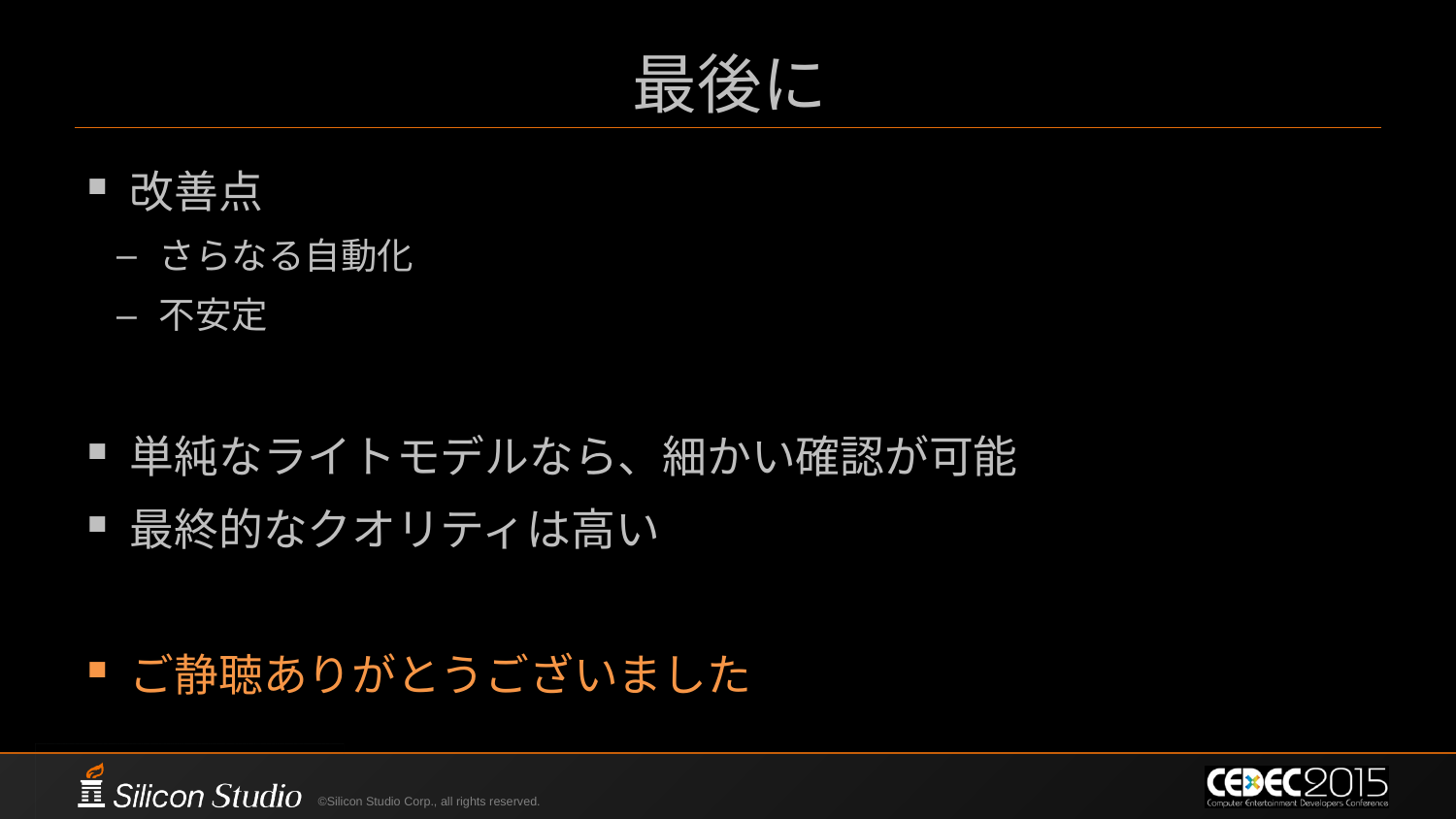

# 最後に
改善点
さらなる自動化
不安定

単純なライトモデルなら、細かい確認が可能
最終的なクオリティは高い

ご静聴ありがとうございました